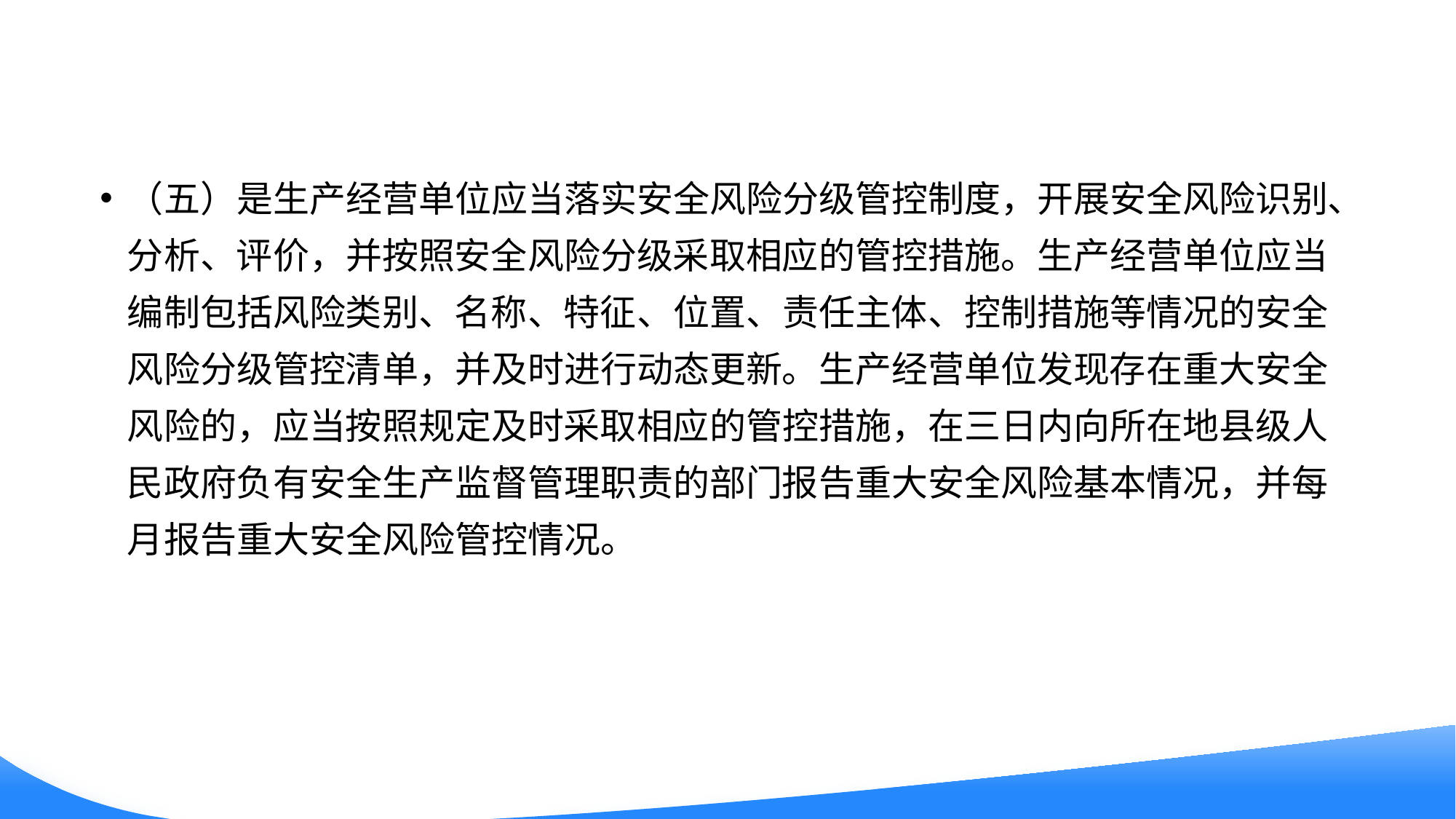

#
（五）是生产经营单位应当落实安全风险分级管控制度，开展安全风险识别、分析、评价，并按照安全风险分级采取相应的管控措施。生产经营单位应当编制包括风险类别、名称、特征、位置、责任主体、控制措施等情况的安全风险分级管控清单，并及时进行动态更新。生产经营单位发现存在重大安全风险的，应当按照规定及时采取相应的管控措施，在三日内向所在地县级人民政府负有安全生产监督管理职责的部门报告重大安全风险基本情况，并每月报告重大安全风险管控情况。